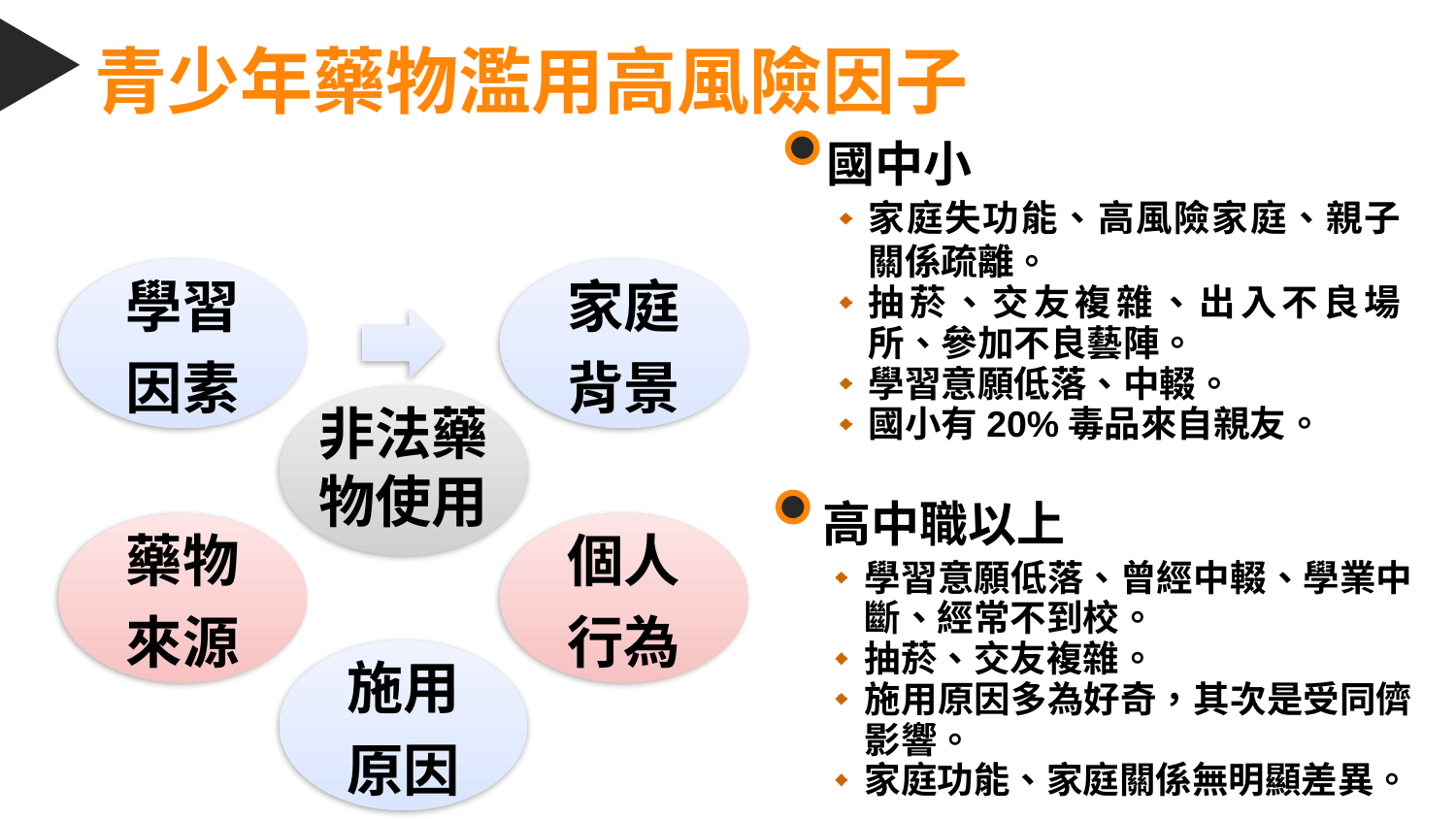

青少年藥物濫用高風險因子
國中小

家庭失功能、高風險家庭、親子關係疏離。
抽菸、交友複雜、出入不良場所、參加不良藝陣。
學習意願低落、中輟。
國小有20%毒品來自親友。
非法藥物使用
家庭背景
個人行為
施用原因
學習因素
藥物來源
高中職以上

學習意願低落、曾經中輟、學業中斷、經常不到校。
抽菸、交友複雜。
施用原因多為好奇，其次是受同儕影響。
家庭功能、家庭關係無明顯差異。